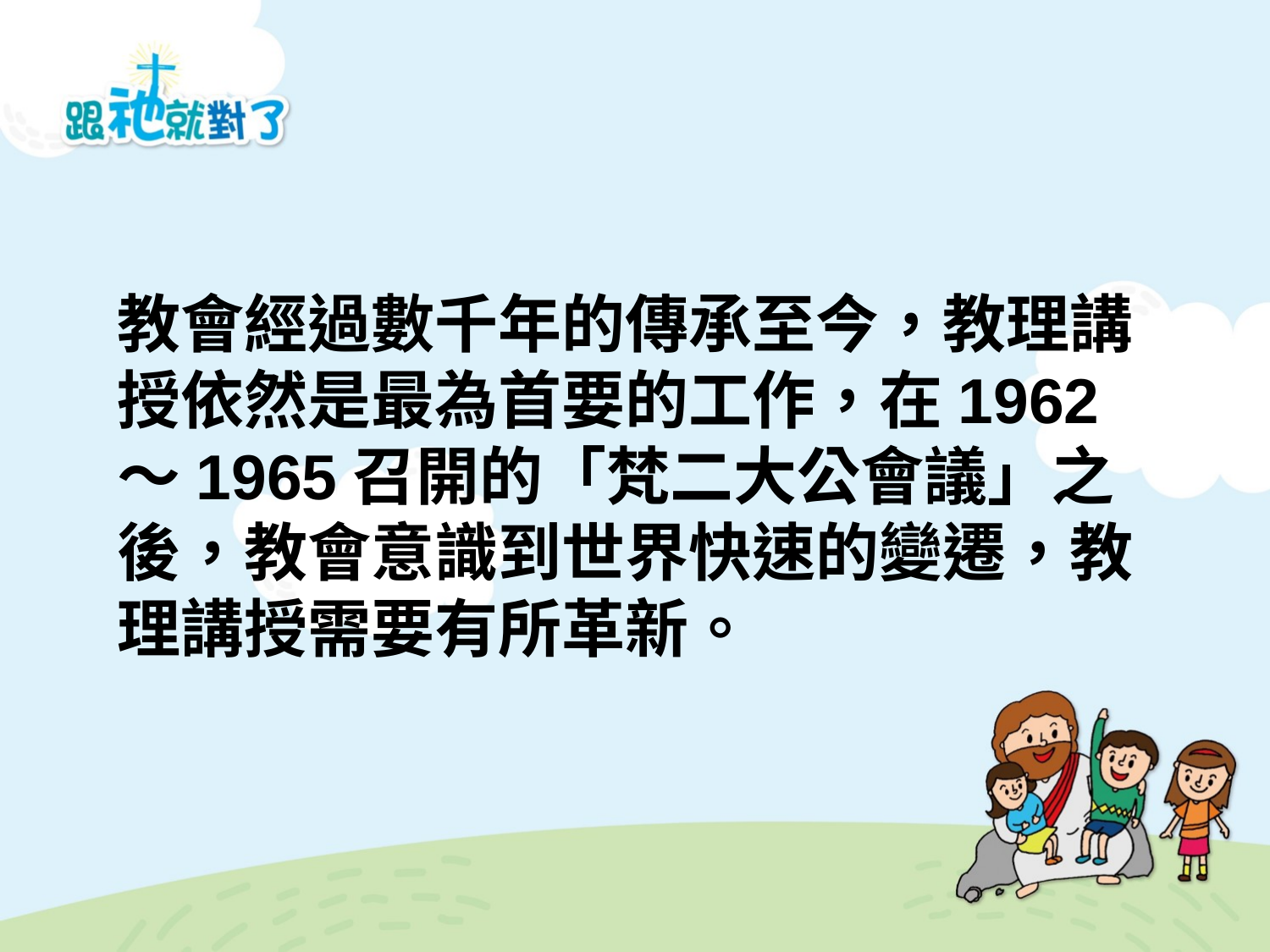

教會經過數千年的傳承至今，教理講授依然是最為首要的工作，在1962～1965召開的「梵二大公會議」之後，教會意識到世界快速的變遷，教理講授需要有所革新。